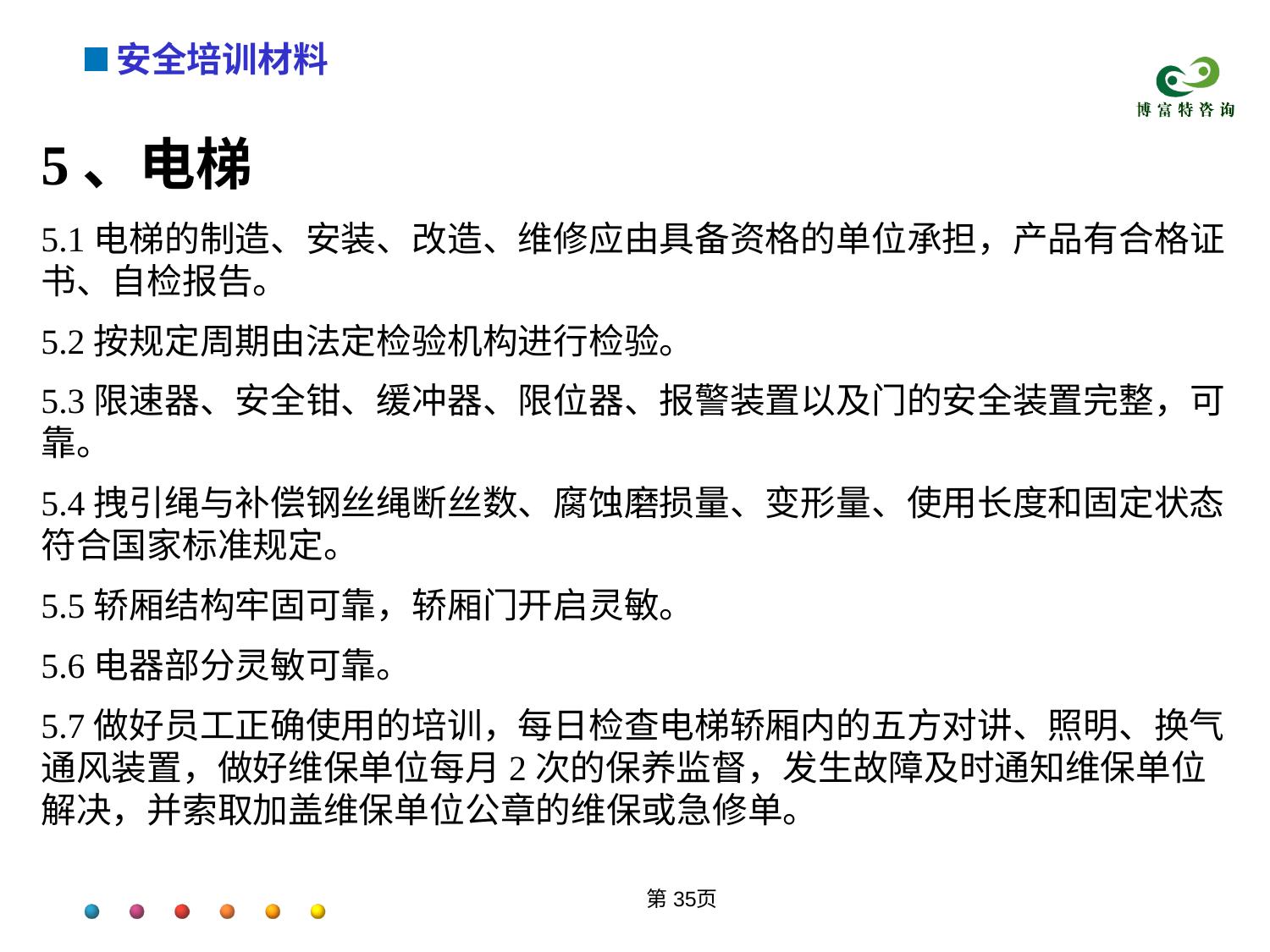

5、电梯
5.1电梯的制造、安装、改造、维修应由具备资格的单位承担，产品有合格证书、自检报告。
5.2按规定周期由法定检验机构进行检验。
5.3限速器、安全钳、缓冲器、限位器、报警装置以及门的安全装置完整，可靠。
5.4拽引绳与补偿钢丝绳断丝数、腐蚀磨损量、变形量、使用长度和固定状态符合国家标准规定。
5.5轿厢结构牢固可靠，轿厢门开启灵敏。
5.6电器部分灵敏可靠。
5.7做好员工正确使用的培训，每日检查电梯轿厢内的五方对讲、照明、换气通风装置，做好维保单位每月2次的保养监督，发生故障及时通知维保单位解决，并索取加盖维保单位公章的维保或急修单。